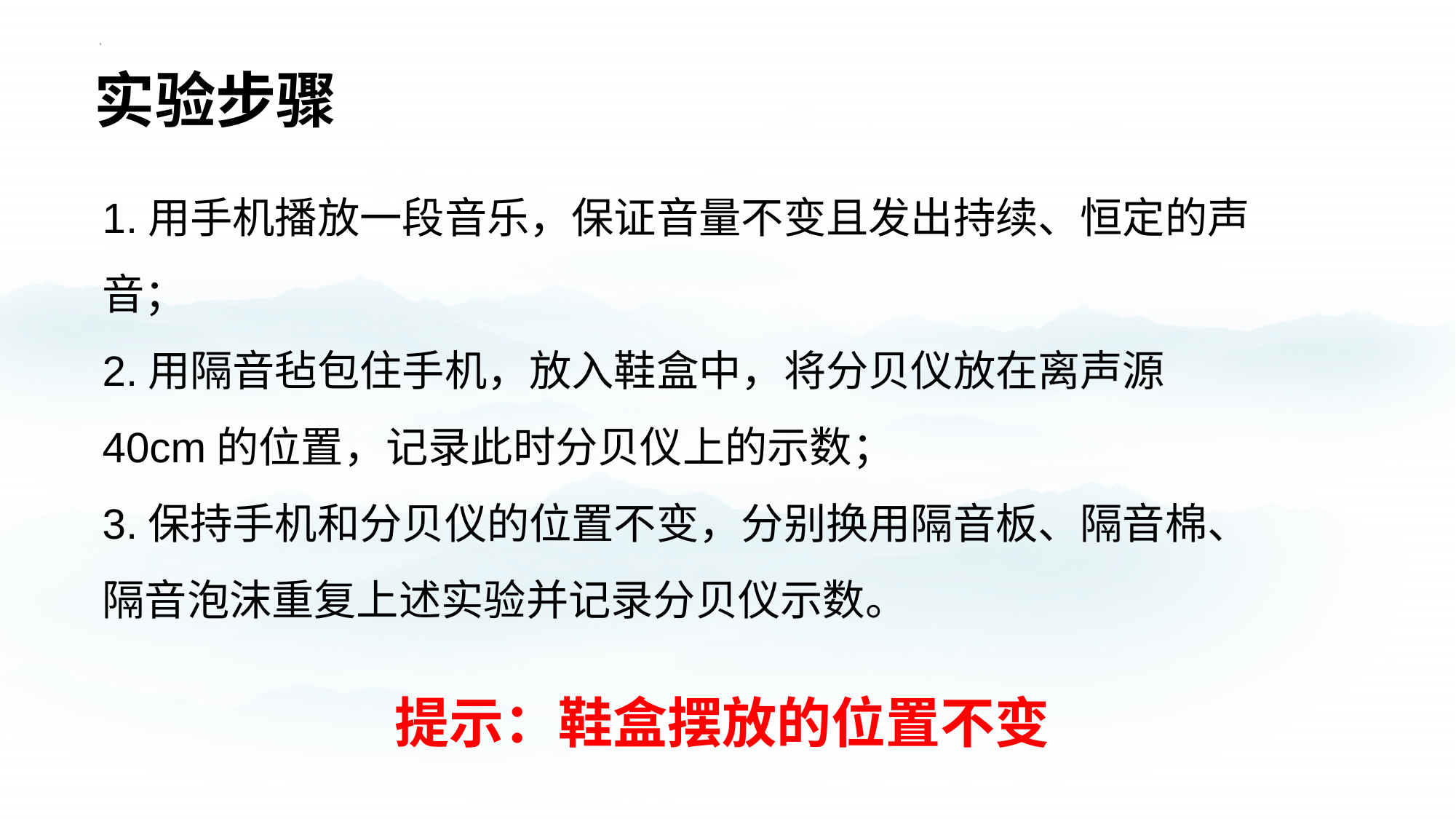

实验步骤
1.用手机播放一段音乐，保证音量不变且发出持续、恒定的声音；
2.用隔音毡包住手机，放入鞋盒中，将分贝仪放在离声源40cm的位置，记录此时分贝仪上的示数；
3.保持手机和分贝仪的位置不变，分别换用隔音板、隔音棉、隔音泡沫重复上述实验并记录分贝仪示数。
提示：鞋盒摆放的位置不变